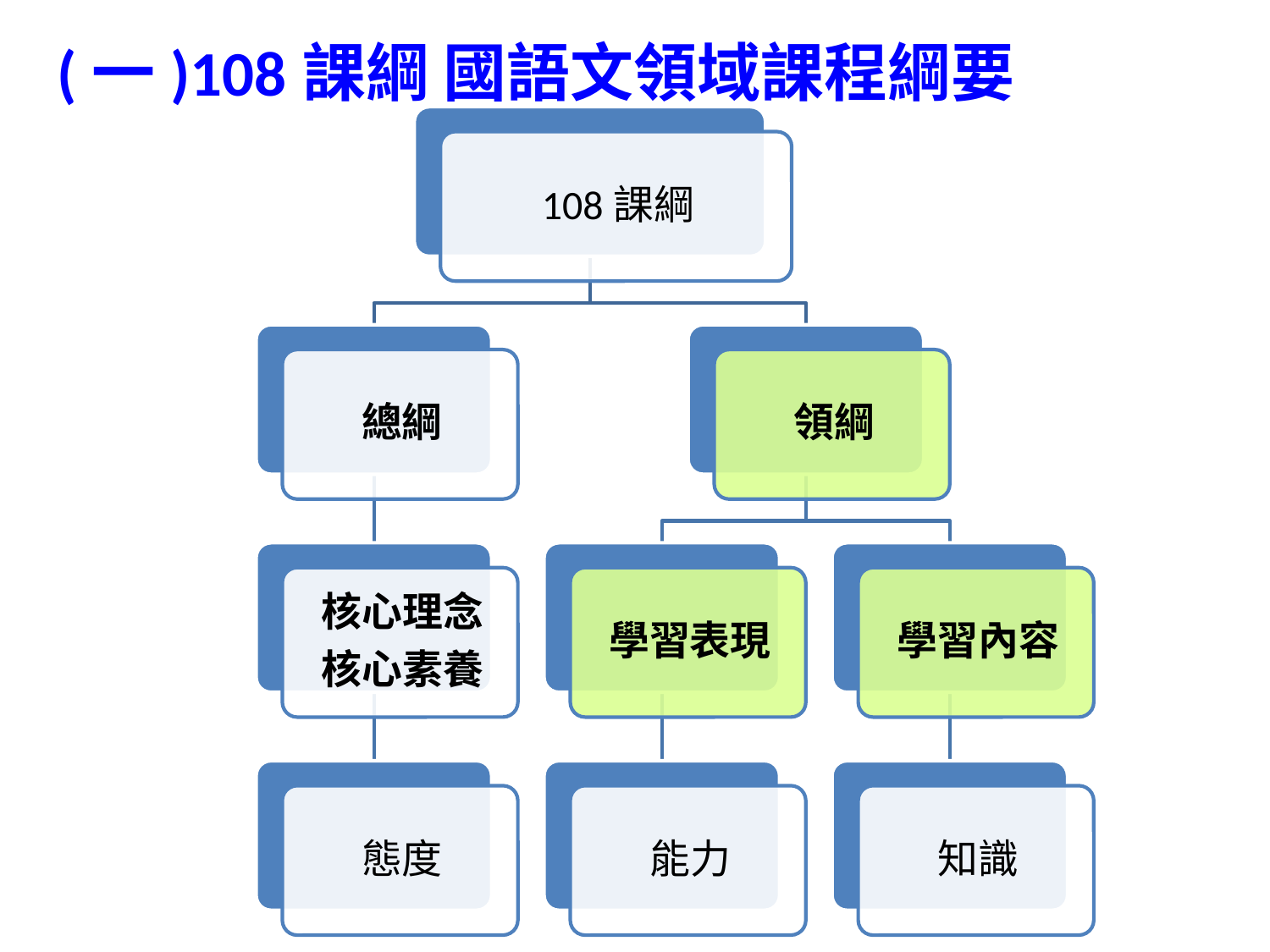

(一)108課綱 國語文領域課程綱要
108課綱
總綱
核心理念
核心素養
態度
領綱
學習表現
能力
學習內容
知識